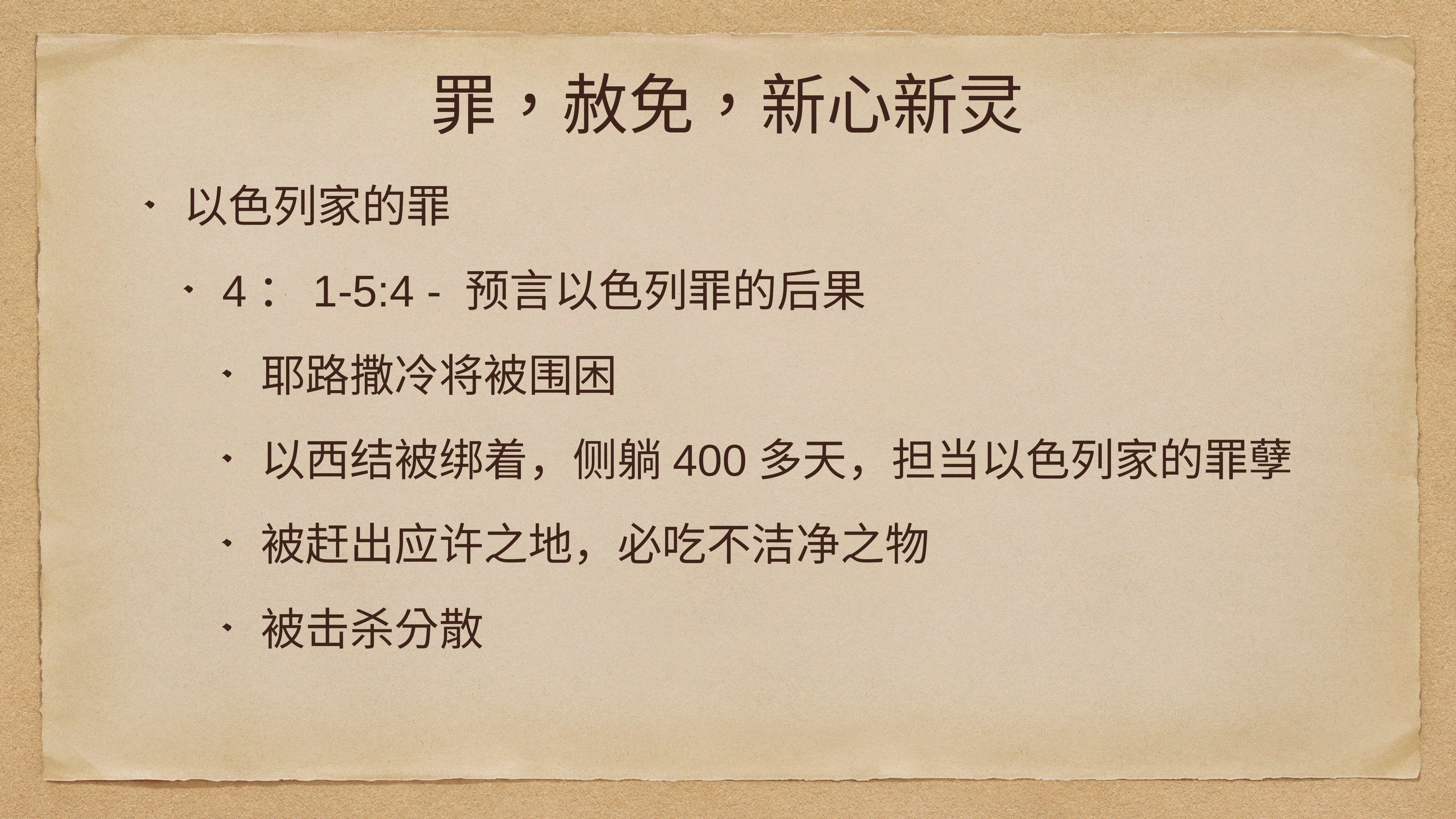

# 罪，赦免，新心新灵
以色列家的罪
4：1-5:4 - 预言以色列罪的后果
耶路撒冷将被围困
以西结被绑着，侧躺400多天，担当以色列家的罪孽
被赶出应许之地，必吃不洁净之物
被击杀分散